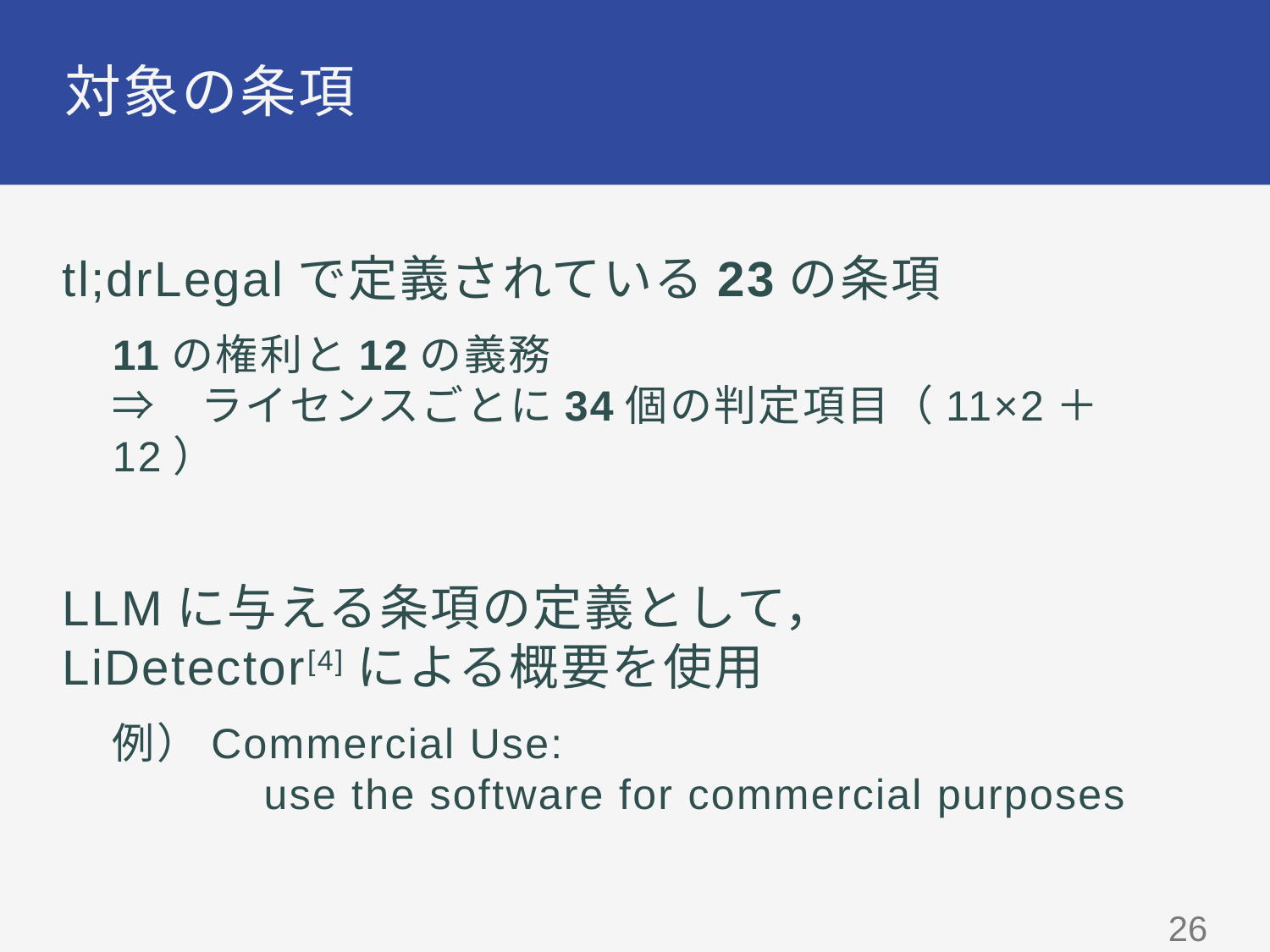

# 対象の条項
tl;drLegalで定義されている23の条項
11の権利と12の義務
⇒　ライセンスごとに34個の判定項目（11×2＋12）

LLMに与える条項の定義として，
LiDetector[4]による概要を使用
例）Commercial Use:
           use the software for commercial purposes
26